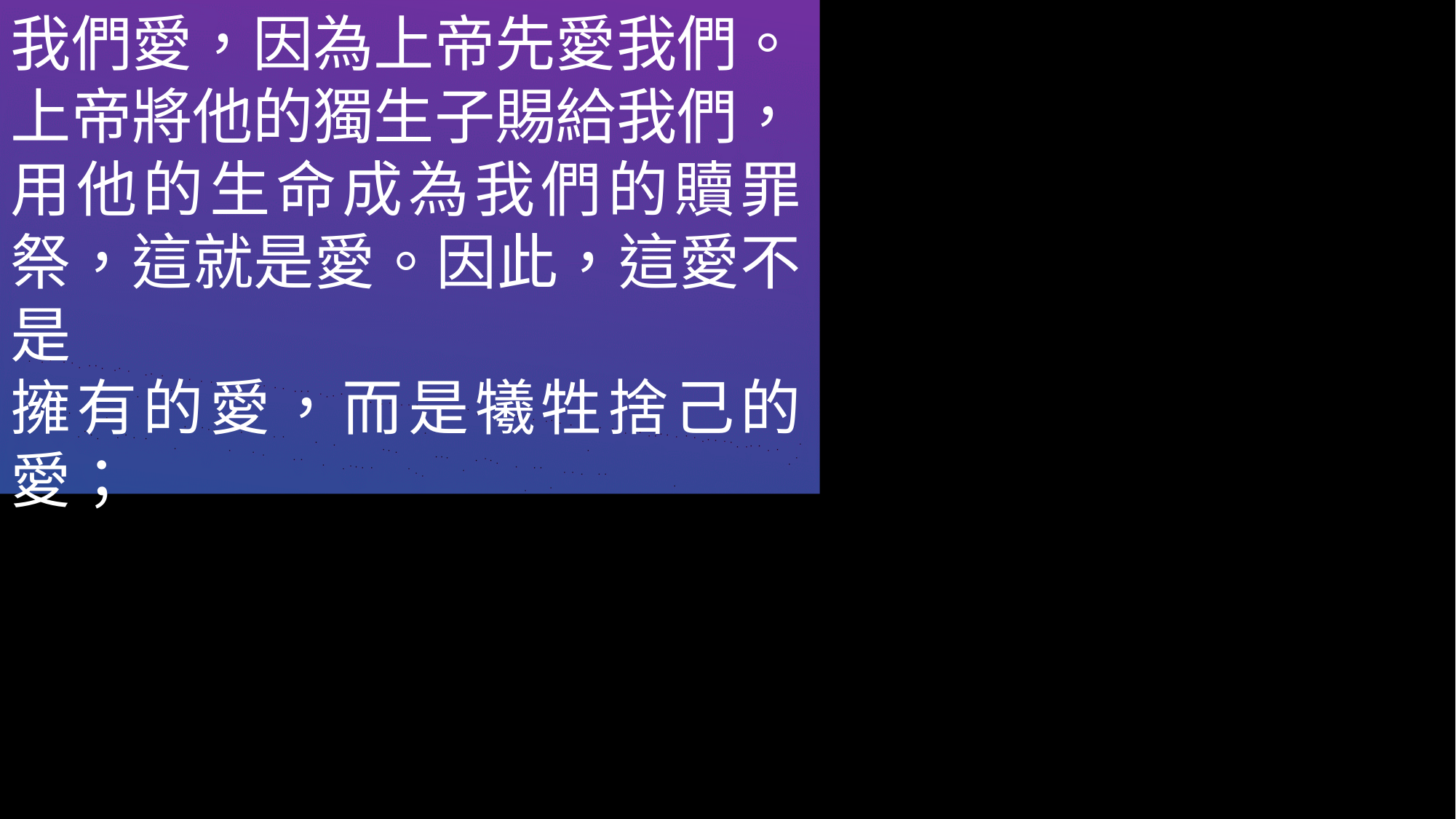

我們愛，因為上帝先愛我們。
上帝將他的獨生子賜給我們，
用他的生命成為我們的贖罪祭，這就是愛。因此，這愛不是
擁有的愛，而是犧牲捨己的愛；